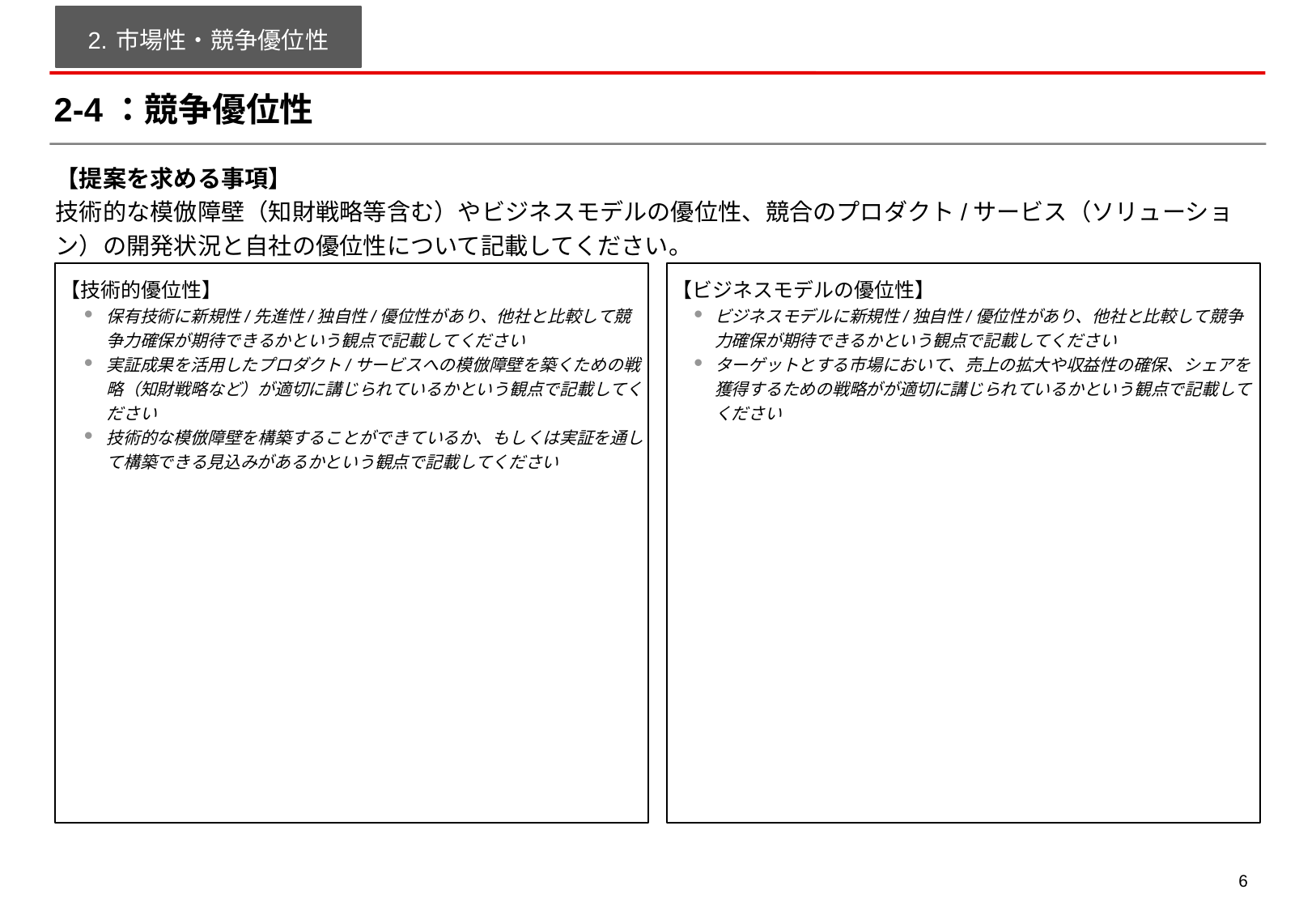

市場性・競争優位性
# 2-4：競争優位性
【提案を求める事項】
技術的な模倣障壁（知財戦略等含む）やビジネスモデルの優位性、競合のプロダクト/サービス（ソリューション）の開発状況と自社の優位性について記載してください。
【技術的優位性】
保有技術に新規性/先進性/独自性/優位性があり、他社と比較して競争力確保が期待できるかという観点で記載してください
実証成果を活用したプロダクト/サービスへの模倣障壁を築くための戦略（知財戦略など）が適切に講じられているかという観点で記載してください
技術的な模倣障壁を構築することができているか、もしくは実証を通して構築できる見込みがあるかという観点で記載してください
【ビジネスモデルの優位性】
ビジネスモデルに新規性/独自性/優位性があり、他社と比較して競争力確保が期待できるかという観点で記載してください
ターゲットとする市場において、売上の拡大や収益性の確保、シェアを獲得するための戦略がが適切に講じられているかという観点で記載してください